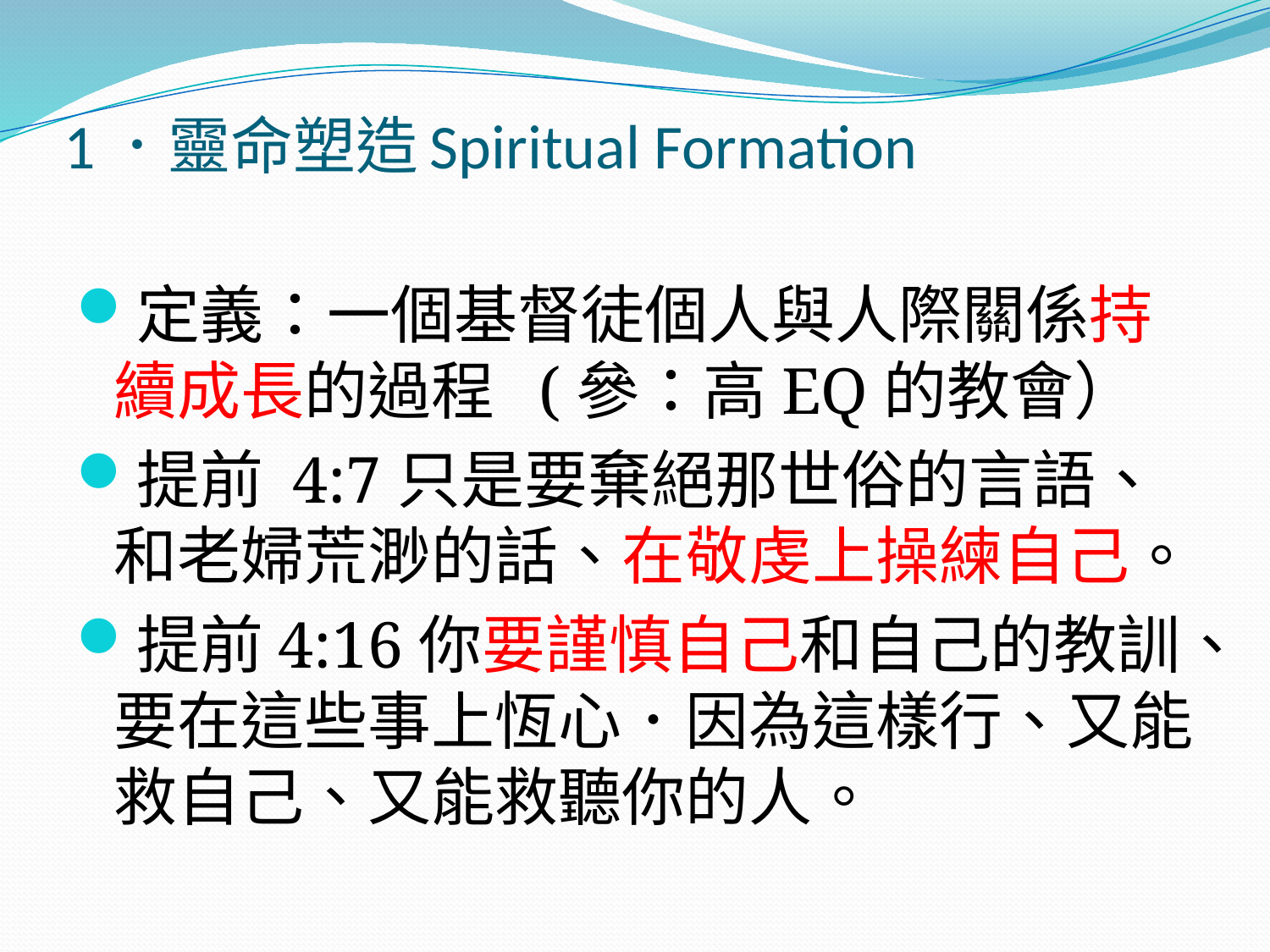

# 1．靈命塑造Spiritual Formation
定義：一個基督徒個人與人際關係持續成長的過程  (參：高EQ的教會）
提前 4:7只是要棄絕那世俗的言語、和老婦荒渺的話、在敬虔上操練自己。
提前4:16你要謹慎自己和自己的教訓、要在這些事上恆心．因為這樣行、又能救自己、又能救聽你的人。